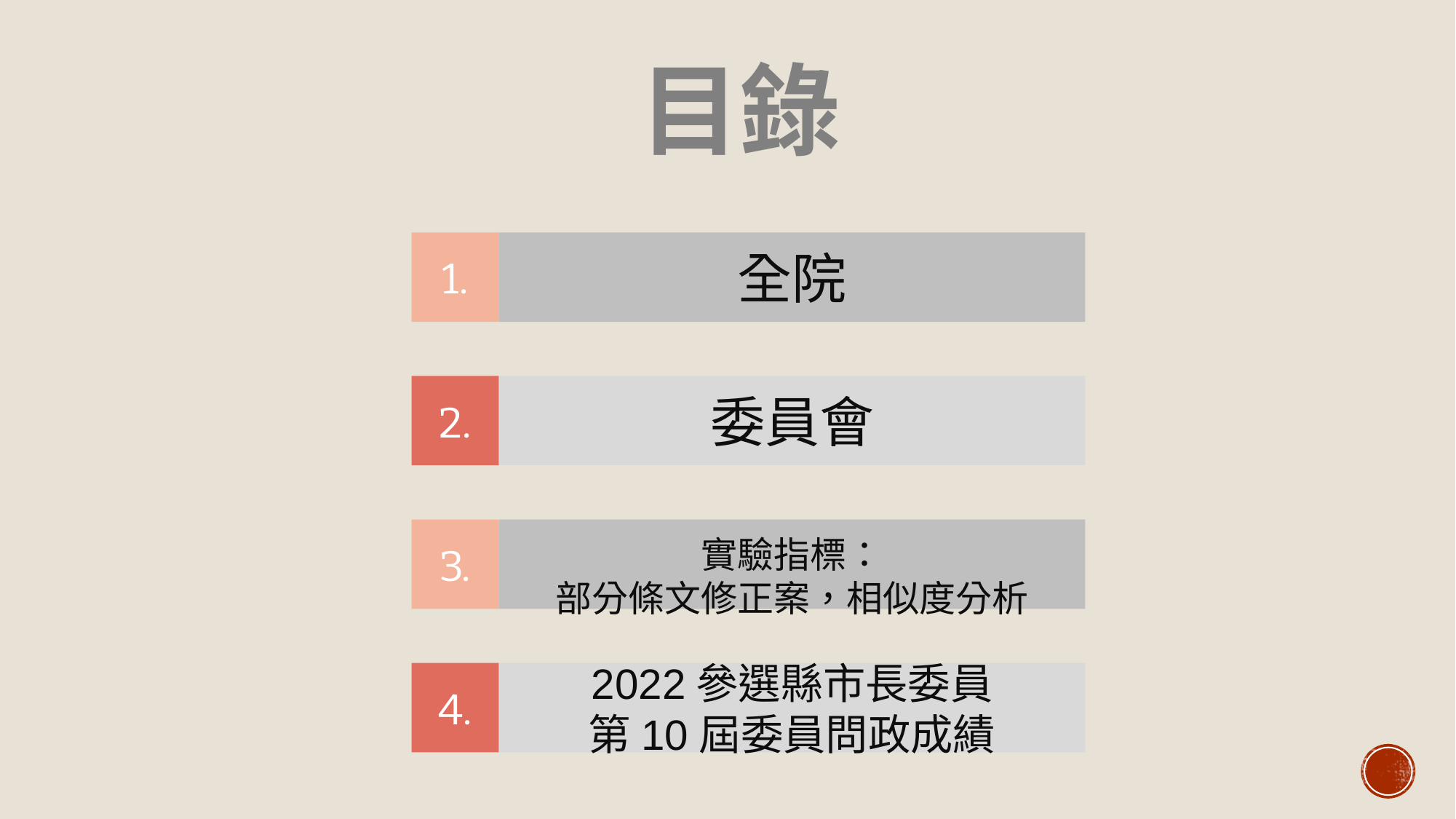

目錄
1.
全院
2.
委員會
3.

實驗指標：
部分條文修正案，相似度分析

4.
2022參選縣市長委員
第10屆委員問政成績